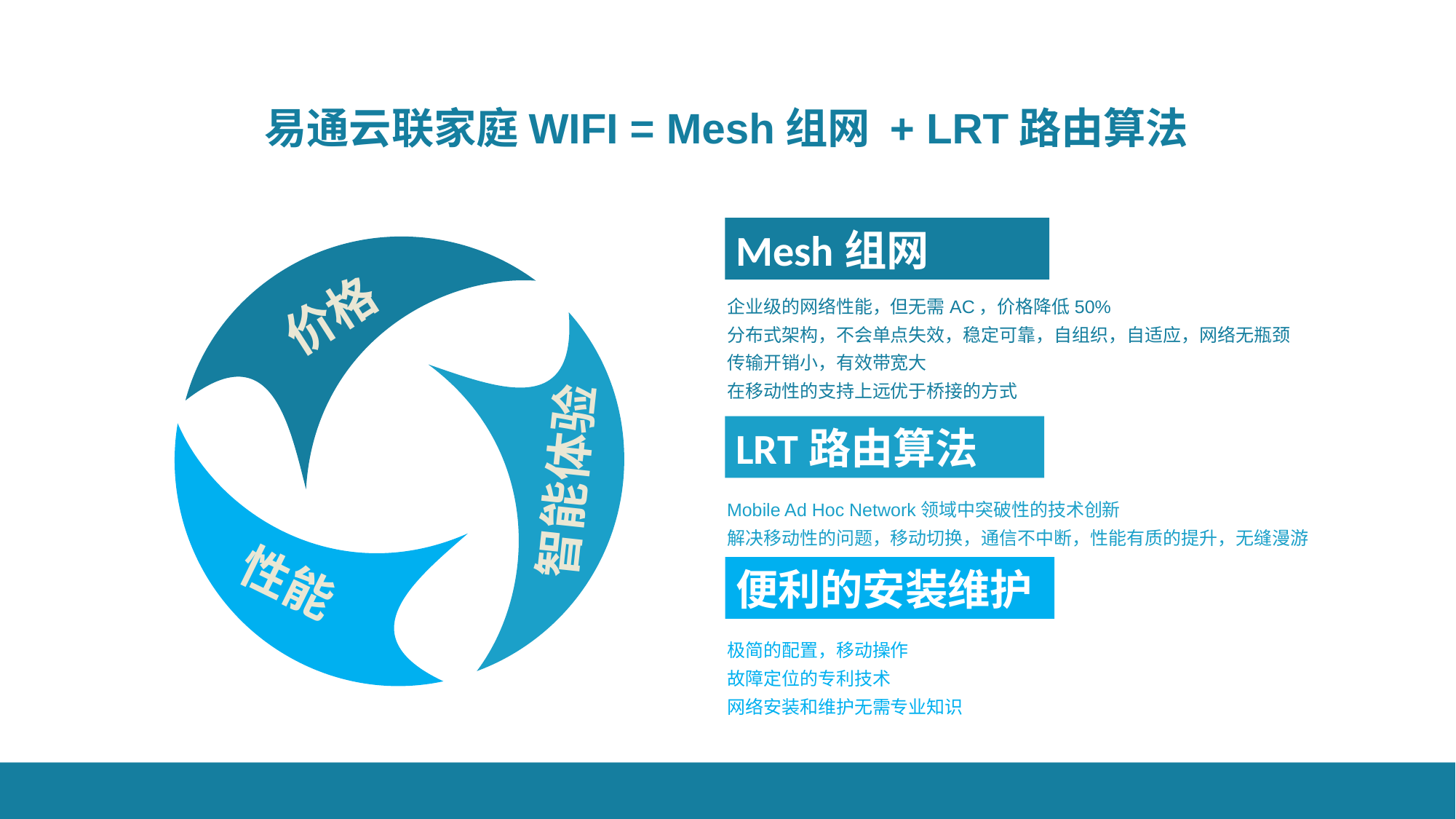

易通云联家庭WIFI = Mesh组网 + LRT路由算法
Mesh组网

价格
企业级的网络性能，但无需AC，价格降低50%
分布式架构，不会单点失效，稳定可靠，自组织，自适应，网络无瓶颈
传输开销小，有效带宽大
在移动性的支持上远优于桥接的方式

智能体验
LRT路由算法

性能
Mobile Ad Hoc Network领域中突破性的技术创新
解决移动性的问题，移动切换，通信不中断，性能有质的提升，无缝漫游
便利的安装维护
极简的配置，移动操作
故障定位的专利技术
网络安装和维护无需专业知识